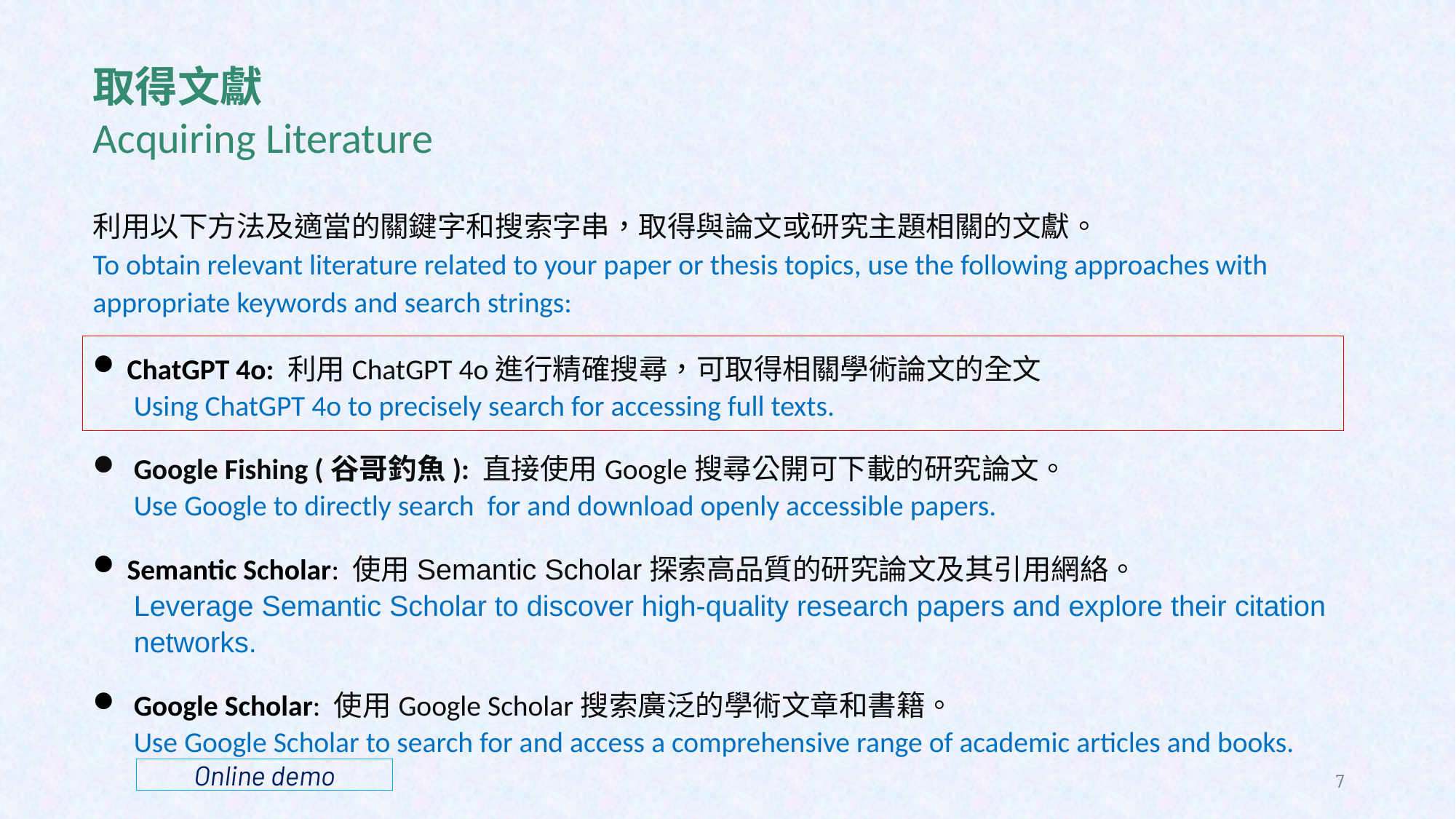

取得文獻
Acquiring Literature
利用以下方法及適當的關鍵字和搜索字串，取得與論文或研究主題相關的文獻。
To obtain relevant literature related to your paper or thesis topics, use the following approaches with appropriate keywords and search strings:
ChatGPT 4o: 利用ChatGPT 4o進行精確搜尋，可取得相關學術論文的全文
Using ChatGPT 4o to precisely search for accessing full texts.
Google Fishing (谷哥釣魚): 直接使用Google搜尋公開可下載的研究論文。
Use Google to directly search  for and download openly accessible papers.
Semantic Scholar: 使用Semantic Scholar探索高品質的研究論文及其引用網絡。
Leverage Semantic Scholar to discover high-quality research papers and explore their citation networks.
Google Scholar: 使用Google Scholar搜索廣泛的學術文章和書籍。
Use Google Scholar to search for and access a comprehensive range of academic articles and books.

Online demo
7